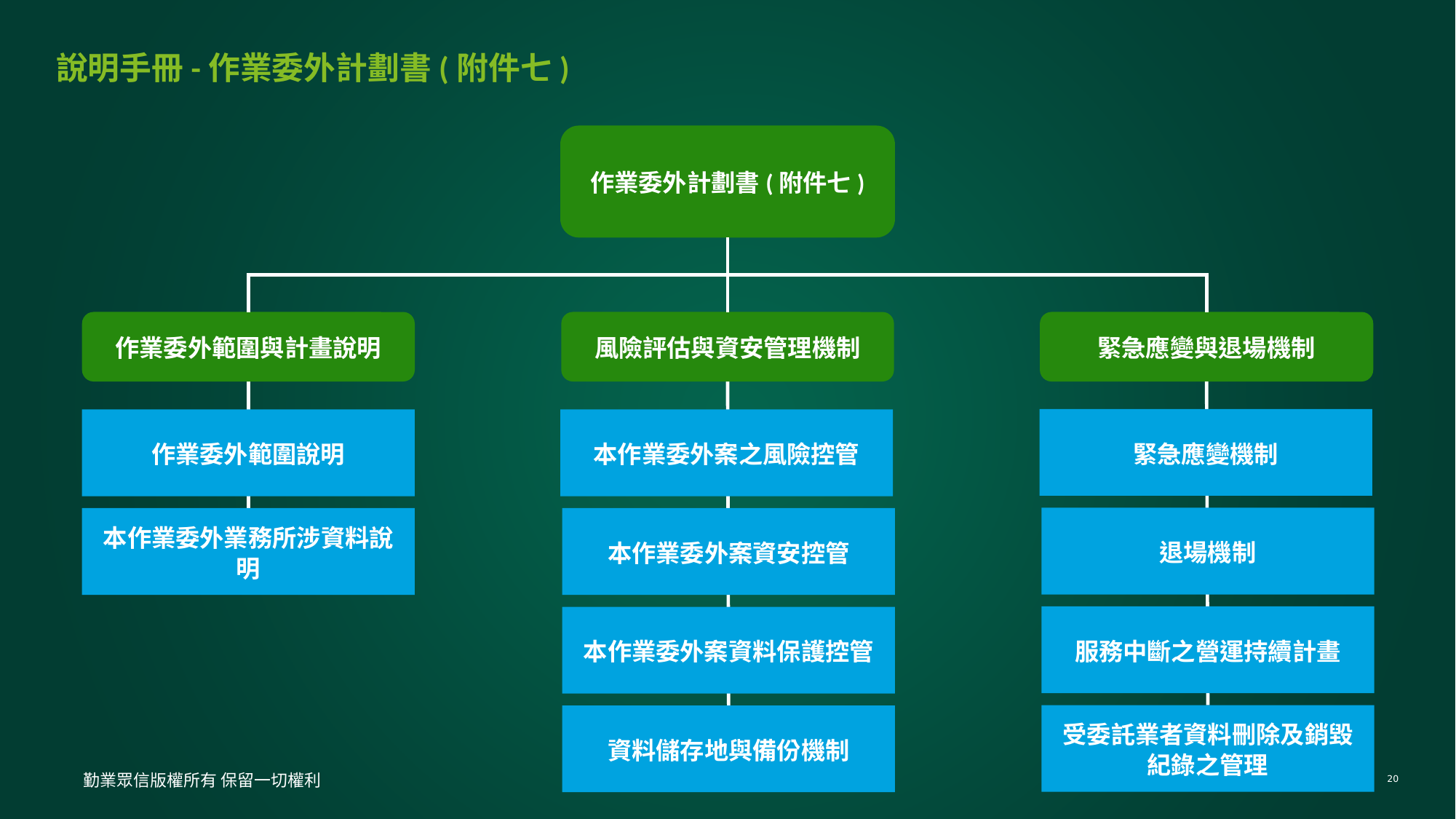

# 說明手冊-作業委外計劃書(附件七)
作業委外計劃書(附件七)
作業委外範圍與計畫說明
風險評估與資安管理機制
緊急應變與退場機制
緊急應變機制
作業委外範圍說明
本作業委外案之風險控管
退場機制
本作業委外業務所涉資料說明
本作業委外案資安控管
服務中斷之營運持續計畫
本作業委外案資料保護控管
範例
範例
受委託業者資料刪除及銷毀紀錄之管理
資料儲存地與備份機制